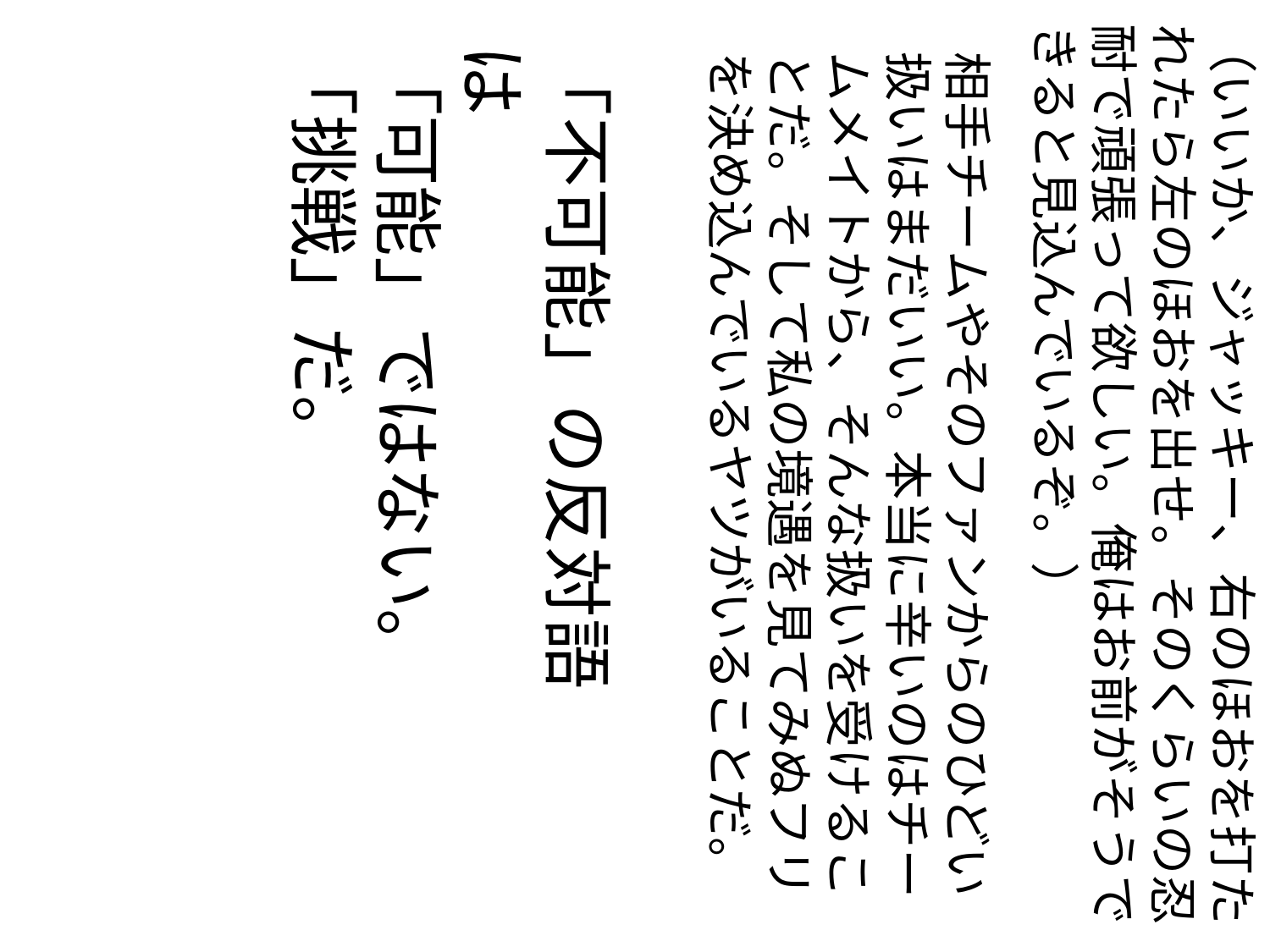

（いいか、ジャッキー、右のほおを打たれたら左のほおを出せ。そのくらいの忍耐で頑張って欲しい。俺はお前がそうできると見込んでいるぞ。）
「不可能」の反対語は
「可能」ではない。
「挑戦」だ。
相手チームやそのファンからのひどい扱いはまだいい。本当に辛いのはチームメイトから、そんな扱いを受けることだ。そして私の境遇を見てみぬフリを決め込んでいるヤツがいることだ。